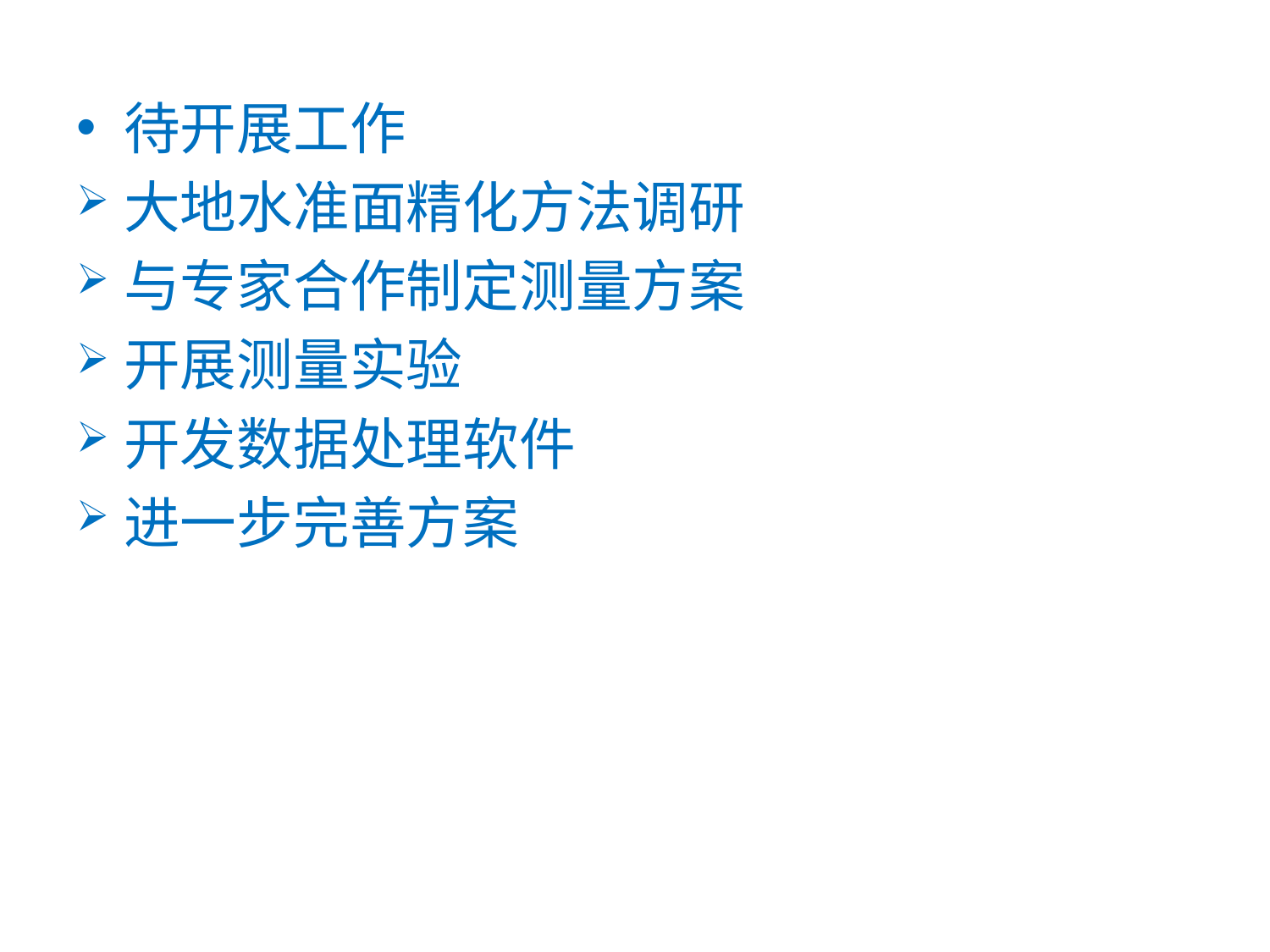

待开展工作
大地水准面精化方法调研
与专家合作制定测量方案
开展测量实验
开发数据处理软件
进一步完善方案